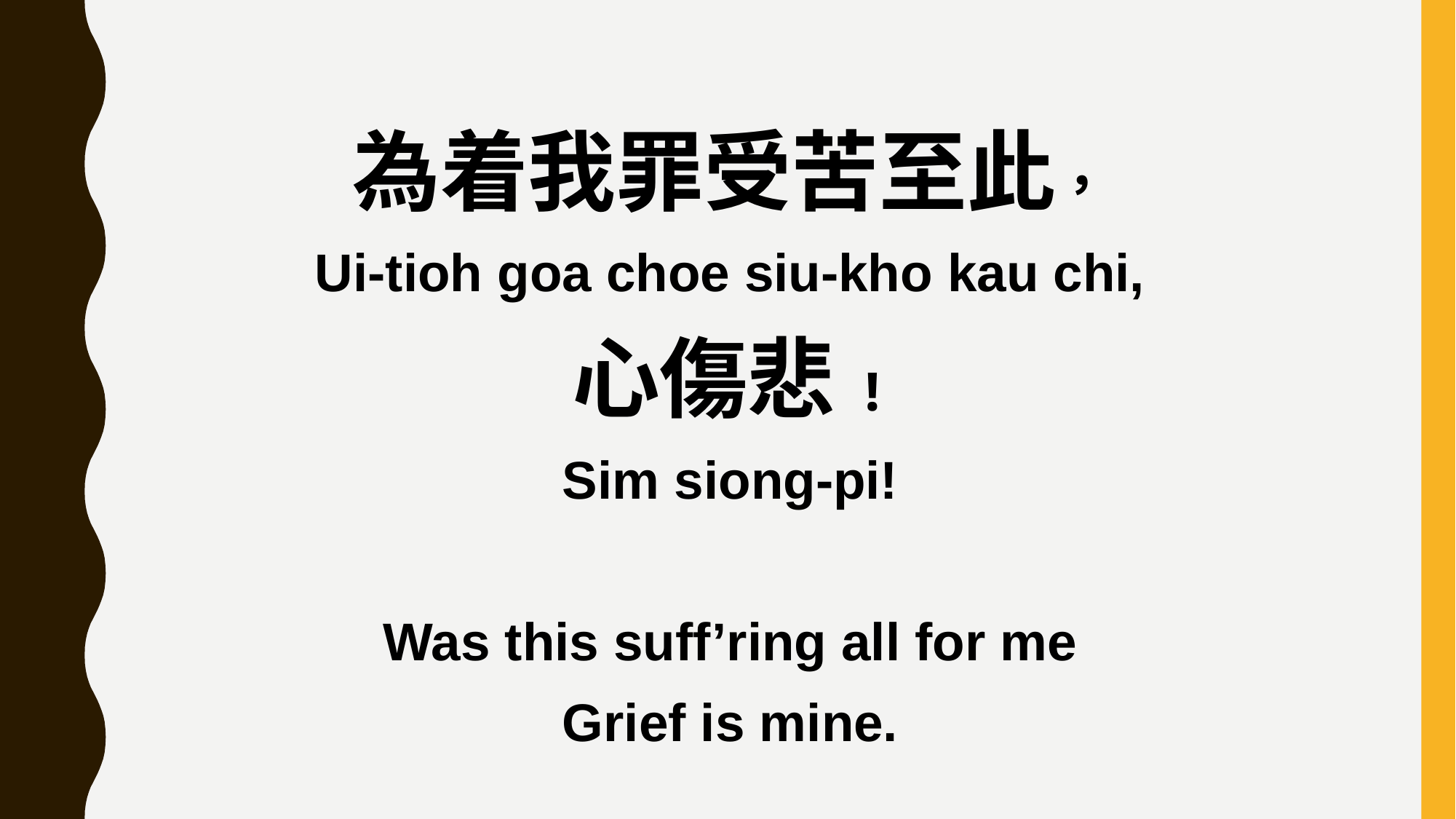

為着我罪受苦至此，
Ui-tioh goa choe siu-kho kau chi,
心傷悲!
Sim siong-pi!

Was this suff’ring all for me
Grief is mine.